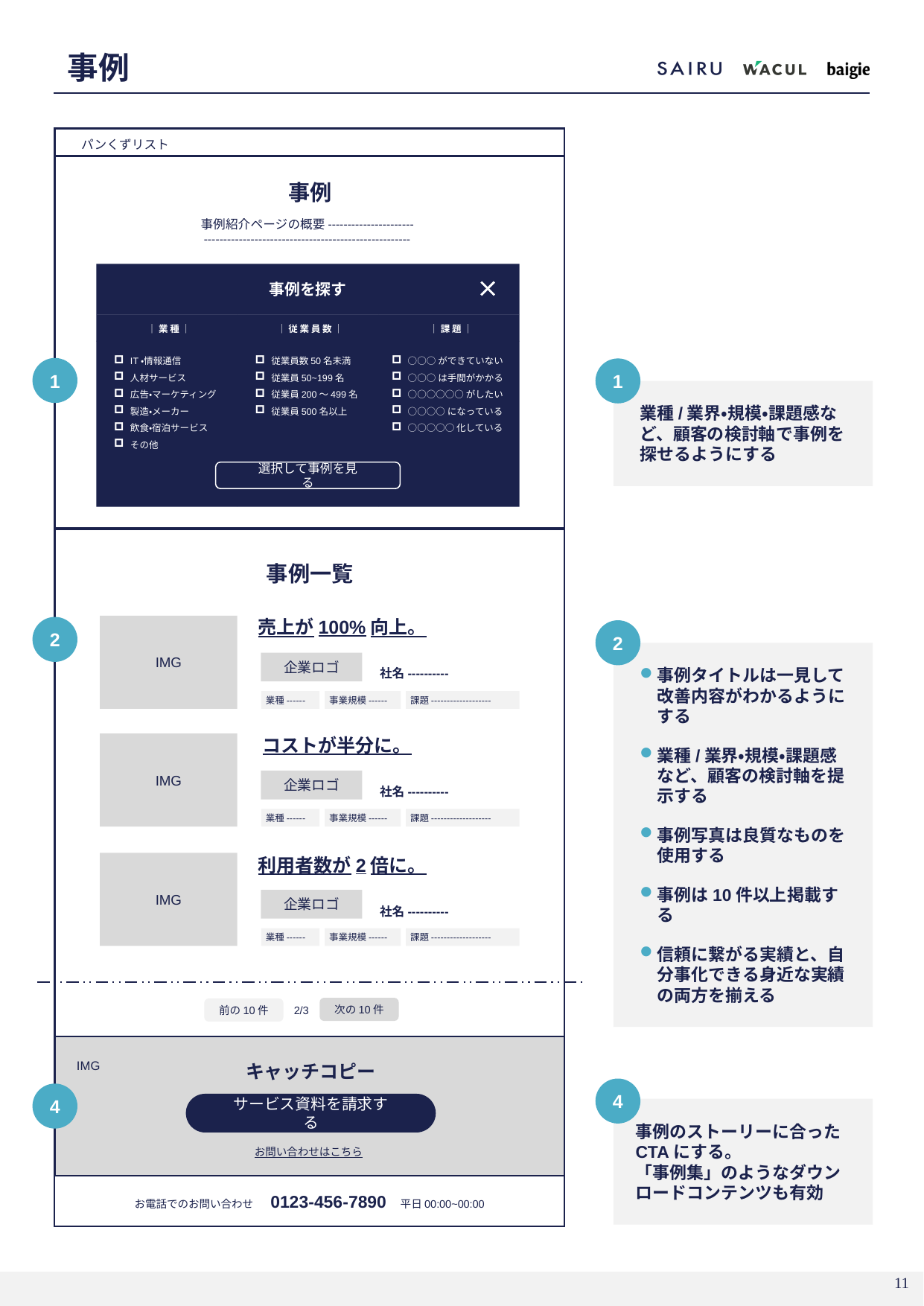

# 事例
パンくずリスト

事例
事例紹介ページの概要----------------------
-----------------------------------------------------
事例を探す

｜ 業 種 ｜
｜ 従 業 員 数 ｜
｜ 課 題 ｜
IT・情報通信
人材サービス
広告・マーケティング
製造・メーカー
飲食・宿泊サービス
その他
従業員数50名未満
従業員50~199名
従業員200〜499名
従業員500名以上
○○○ができていない
○○○は手間がかかる
○○○○○○がしたい
○○○○になっている
○○○○○化している
選択して事例を見る
1
1
業種/業界・規模・課題感など、顧客の検討軸で事例を探せるようにする

事例一覧
IMG
売上が100%向上。
2
2
事例タイトルは一見して改善内容がわかるようにする
業種/業界・規模・課題感など、顧客の検討軸を提示する
事例写真は良質なものを使用する
事例は10件以上掲載する
信頼に繋がる実績と、自分事化できる身近な実績の両方を揃える
企業ロゴ
社名----------
課題-------------------
事業規模------
業種------
IMG
コストが半分に。
企業ロゴ
社名----------
課題-------------------
事業規模------
業種------
IMG
利用者数が2倍に。
企業ロゴ
社名----------
課題-------------------
事業規模------
業種------
次の10件
前の10件
2/3
IMG
キャッチコピー
4
4
サービス資料を請求する
事例のストーリーに合ったCTAにする。
「事例集」のようなダウンロードコンテンツも有効
お問い合わせはこちら
お電話でのお問い合わせ　0123-456-7890  平日00:00~00:00
11